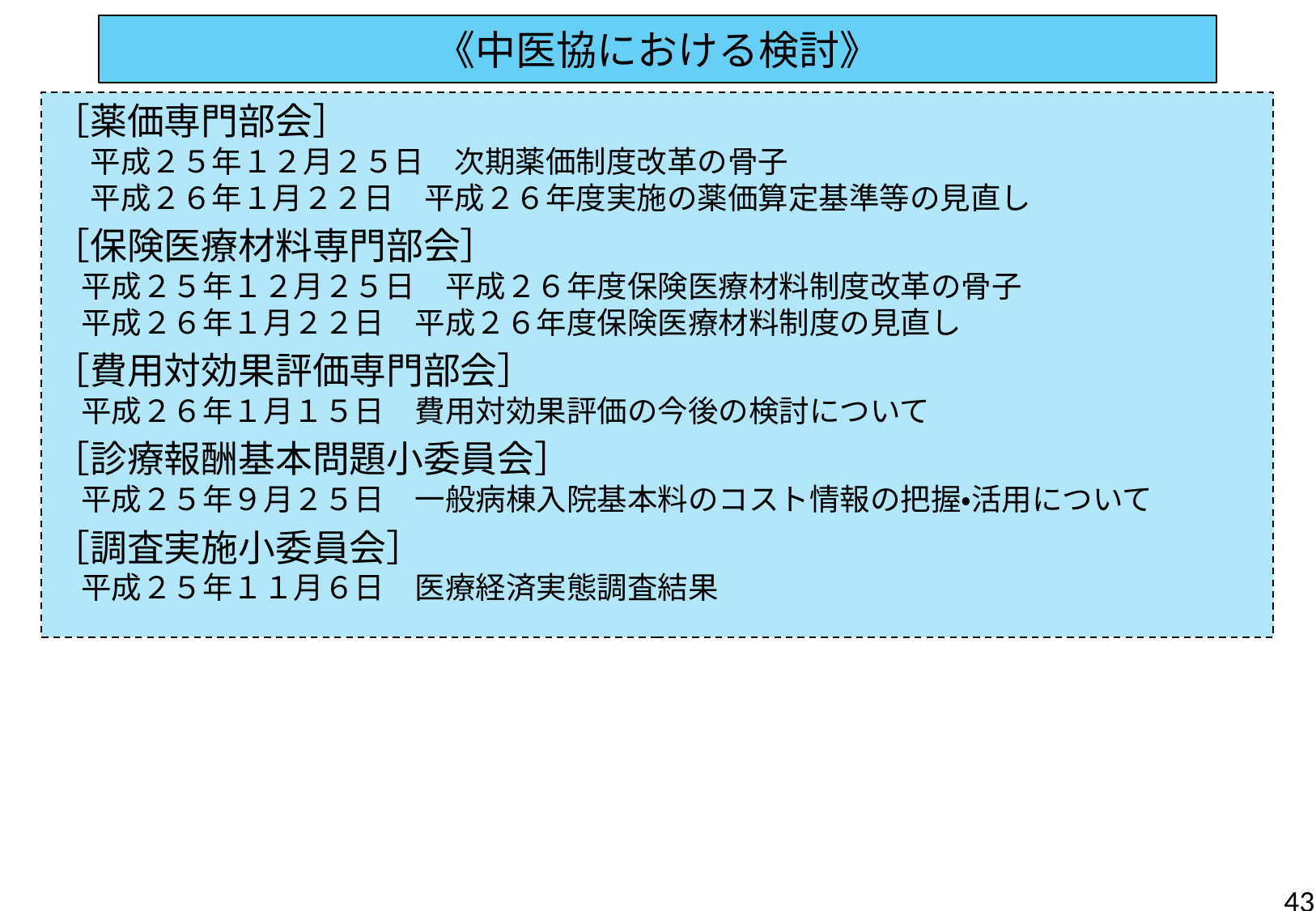

《中医協における検討》
［薬価専門部会］
　 平成２５年１２月２５日　次期薬価制度改革の骨子
　 平成２６年１月２２日　平成２６年度実施の薬価算定基準等の見直し
［保険医療材料専門部会］
   平成２５年１２月２５日　平成２６年度保険医療材料制度改革の骨子
   平成２６年１月２２日　平成２６年度保険医療材料制度の見直し
［費用対効果評価専門部会］
   平成２６年１月１５日　費用対効果評価の今後の検討について
［診療報酬基本問題小委員会］
   平成２５年９月２５日　一般病棟入院基本料のコスト情報の把握・活用について
［調査実施小委員会］
   平成２５年１１月６日　医療経済実態調査結果

43